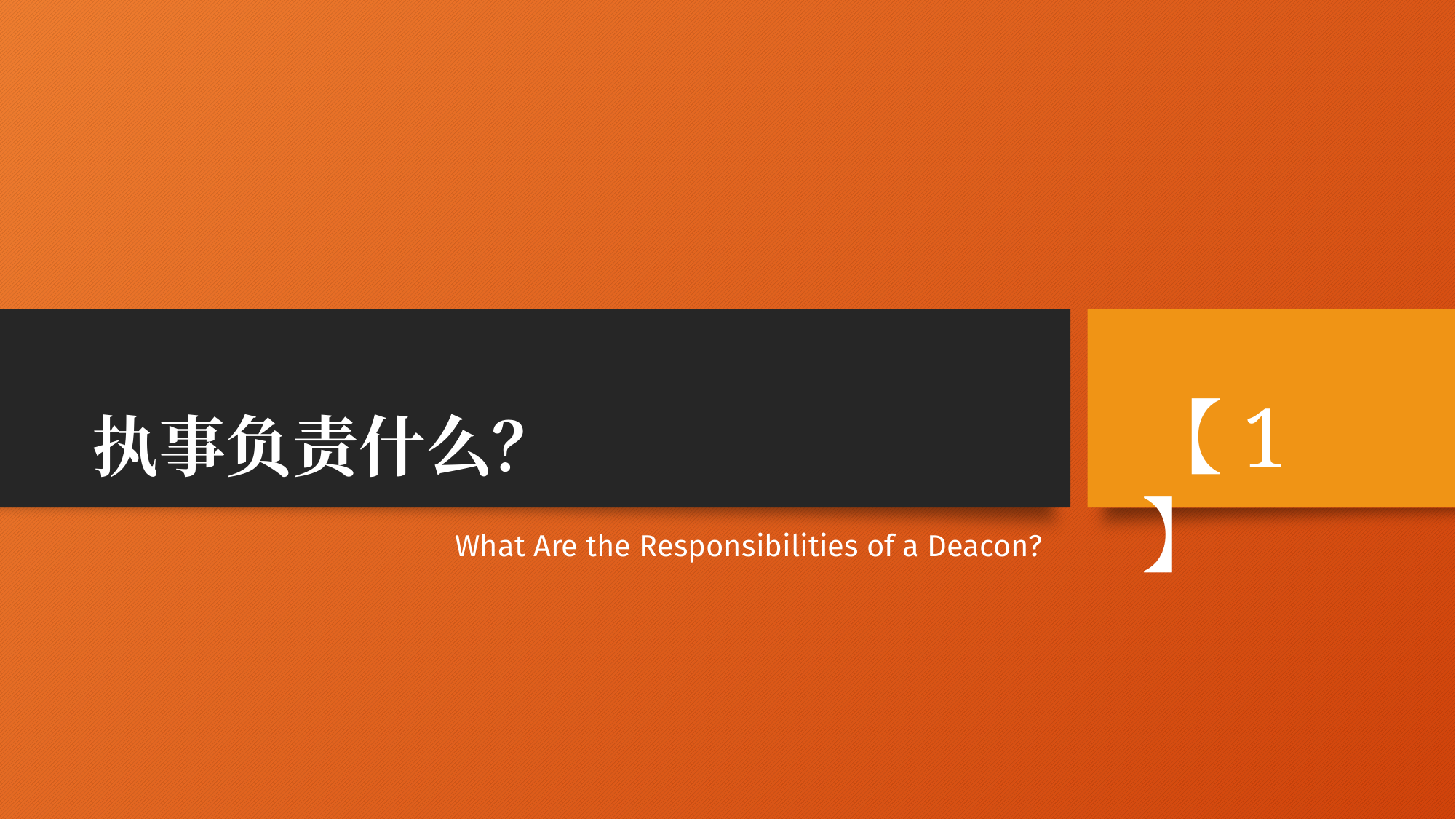

# 执事负责什么？
【1】
What Are the Responsibilities of a Deacon?